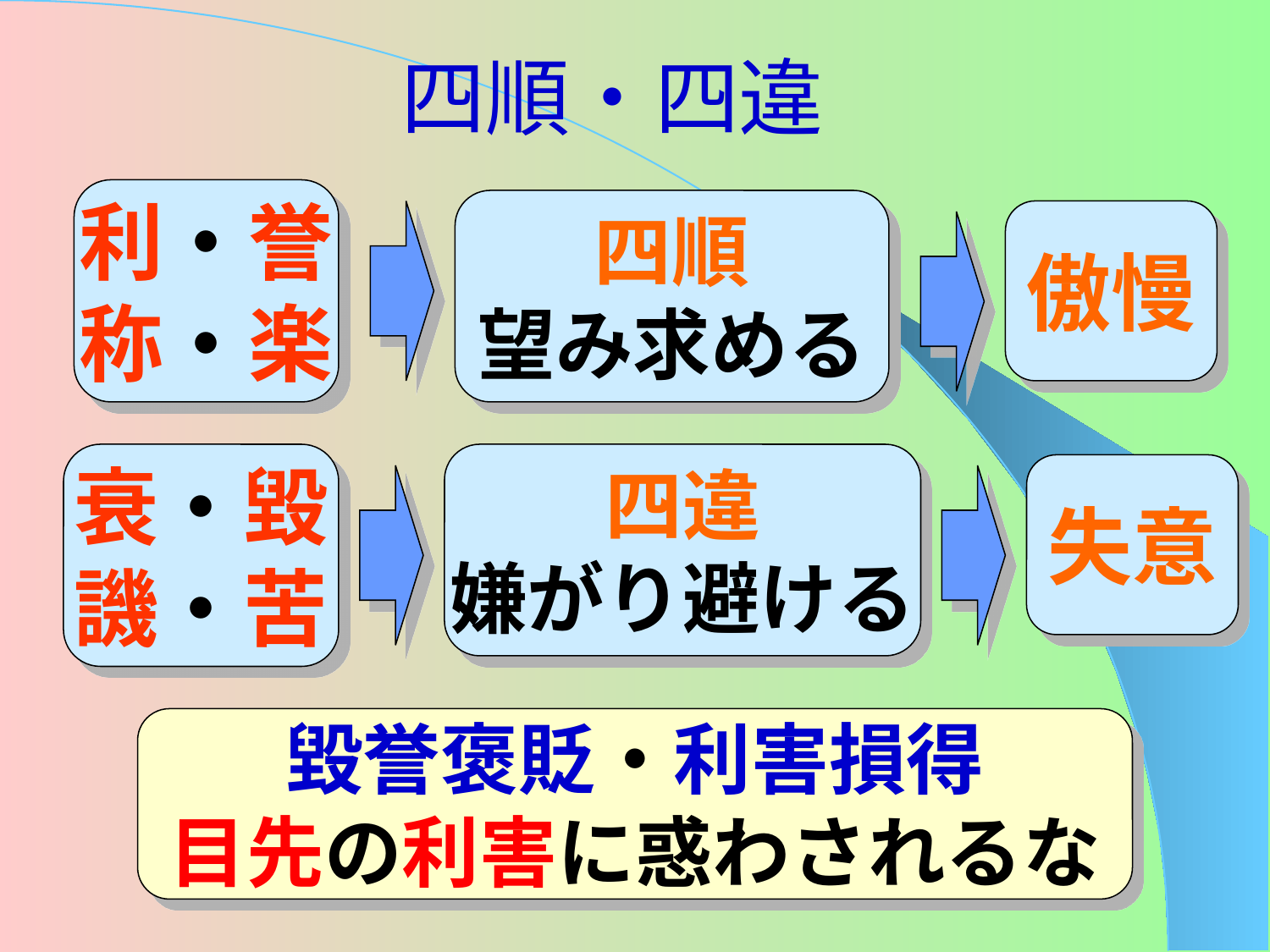

# 四順・四違
利・誉
称・楽
四順
望み求める

傲慢

衰・毀
譏・苦
四違
嫌がり避ける
失意

毀誉褒貶・利害損得
目先の利害に惑わされるな